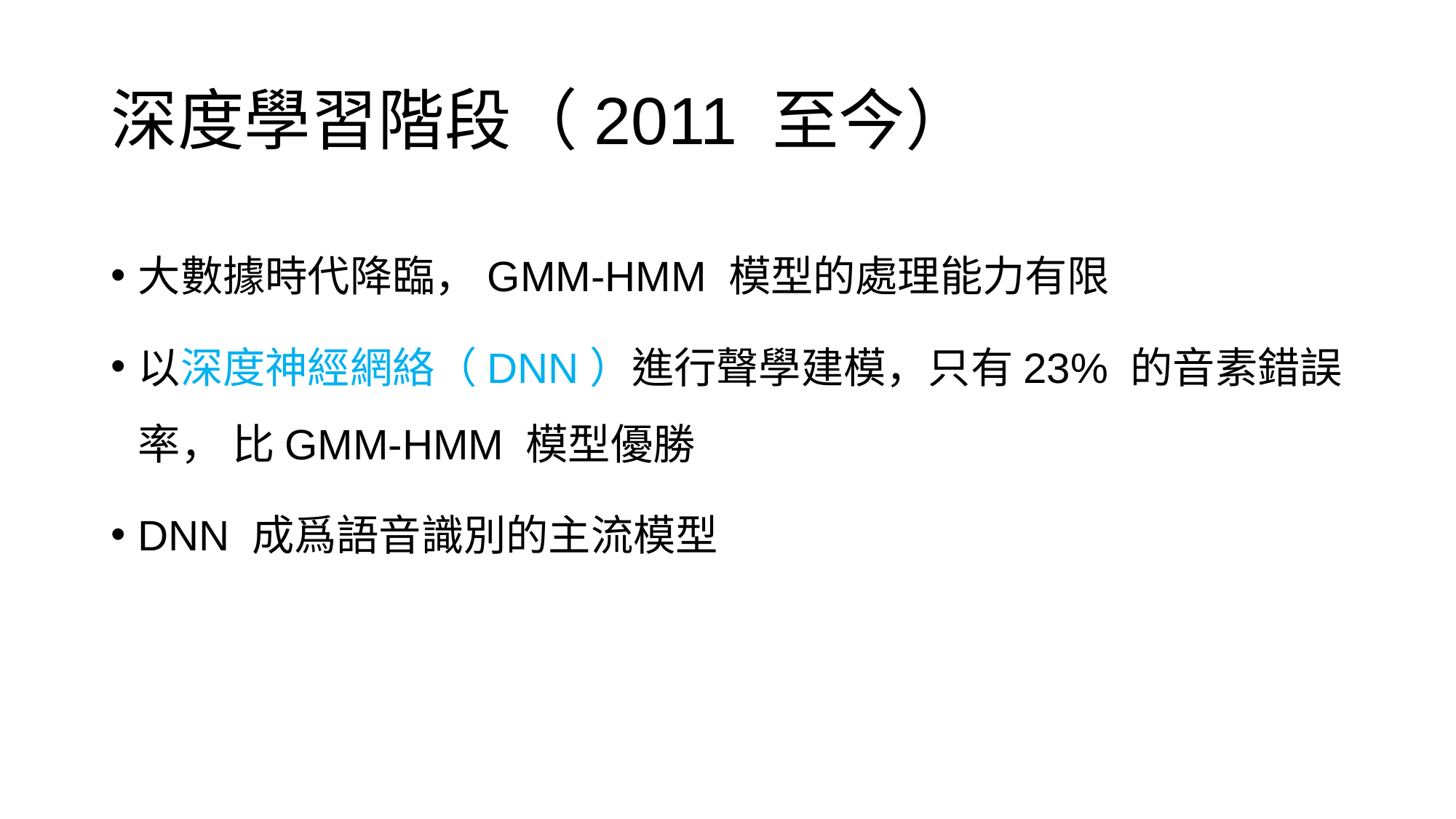

# 深度學習階段（2011 至今）
大數據時代降臨，GMM-HMM 模型的處理能力有限
以深度神經網絡（DNN）進行聲學建模，只有23% 的音素錯誤率， 比GMM-HMM 模型優勝
DNN 成爲語音識別的主流模型